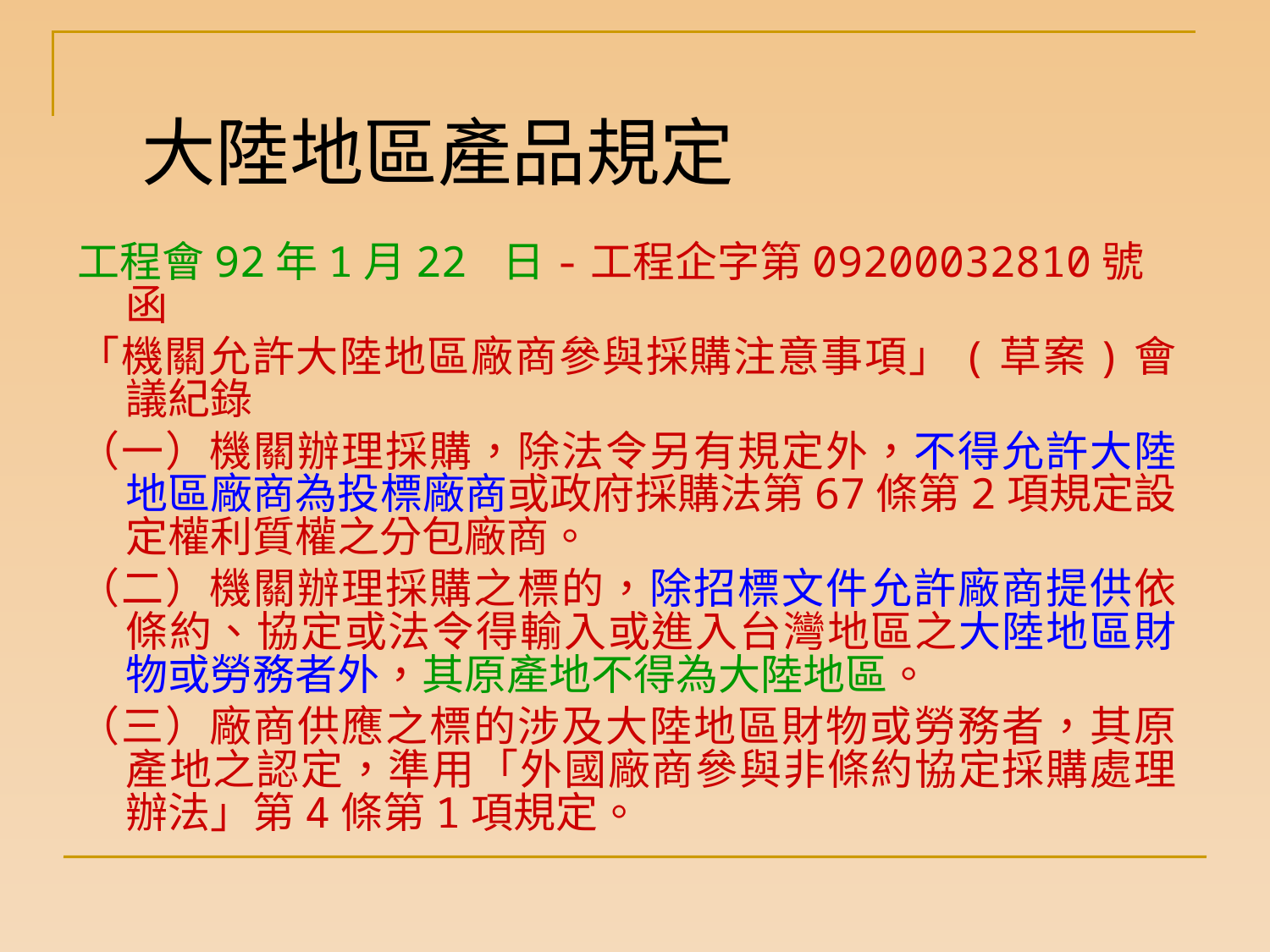

# 大陸地區產品規定
工程會92年1月22 日-工程企字第09200032810號函
「機關允許大陸地區廠商參與採購注意事項」(草案)會議紀錄
（一）機關辦理採購，除法令另有規定外，不得允許大陸地區廠商為投標廠商或政府採購法第67條第2項規定設定權利質權之分包廠商。
（二）機關辦理採購之標的，除招標文件允許廠商提供依條約、協定或法令得輸入或進入台灣地區之大陸地區財物或勞務者外，其原產地不得為大陸地區。
（三）廠商供應之標的涉及大陸地區財物或勞務者，其原產地之認定，準用「外國廠商參與非條約協定採購處理辦法」第4條第1項規定。